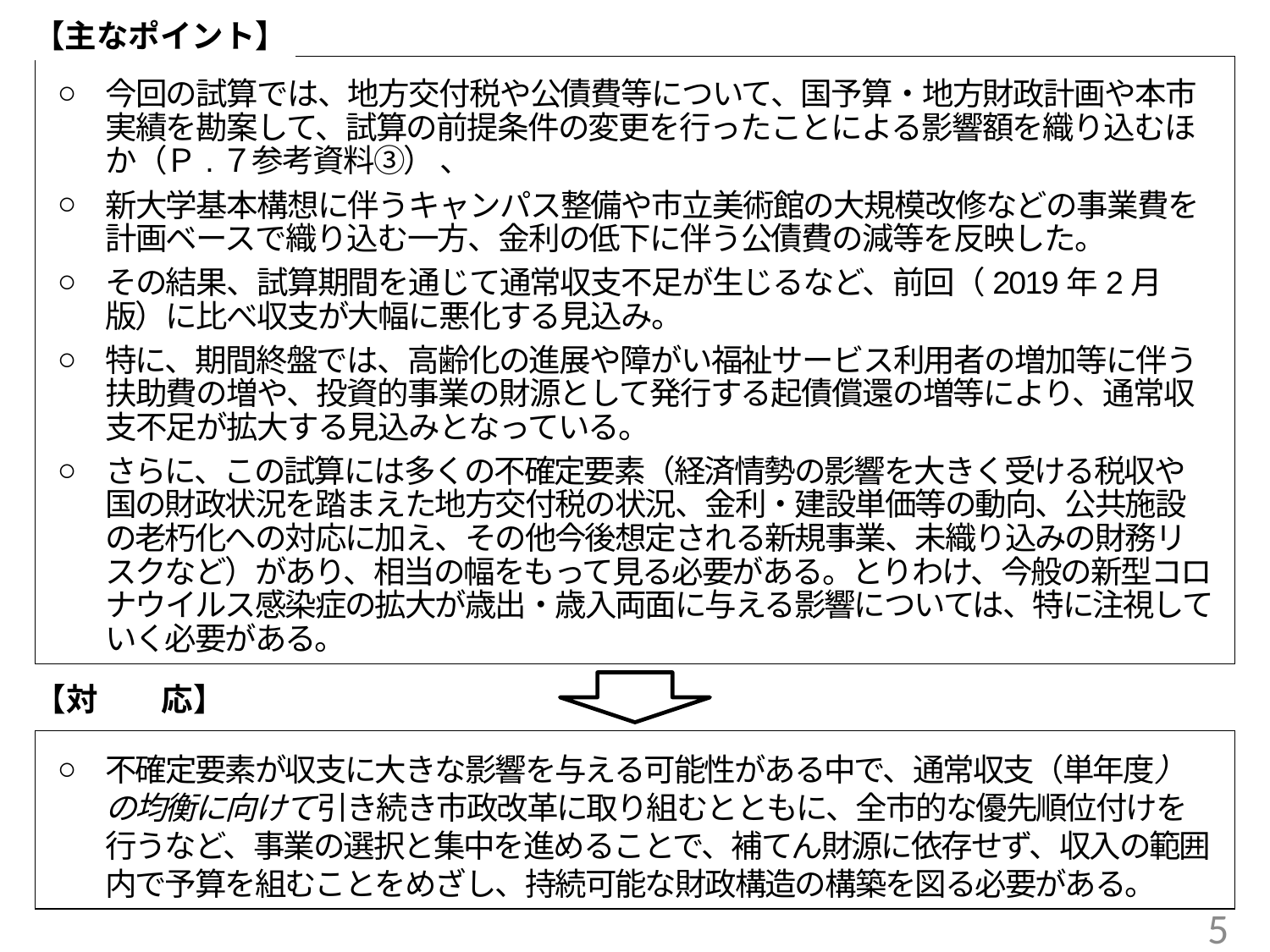

まとめ
【主なポイント】

今回の試算では、地方交付税や公債費等について、国予算・地方財政計画や本市実績を勘案して、試算の前提条件の変更を行ったことによる影響額を織り込むほか（Ｐ.７参考資料③） 、
新大学基本構想に伴うキャンパス整備や市立美術館の大規模改修などの事業費を計画ベースで織り込む一方、金利の低下に伴う公債費の減等を反映した。
その結果、試算期間を通じて通常収支不足が生じるなど、前回（2019年2月版）に比べ収支が大幅に悪化する見込み。
特に、期間終盤では、高齢化の進展や障がい福祉サービス利用者の増加等に伴う扶助費の増や、投資的事業の財源として発行する起債償還の増等により、通常収支不足が拡大する見込みとなっている。
さらに、この試算には多くの不確定要素（経済情勢の影響を大きく受ける税収や国の財政状況を踏まえた地方交付税の状況、金利・建設単価等の動向、公共施設の老朽化への対応に加え、その他今後想定される新規事業、未織り込みの財務リスクなど）があり、相当の幅をもって見る必要がある。とりわけ、今般の新型コロナウイルス感染症の拡大が歳出・歳入両面に与える影響については、特に注視していく必要がある。

【対　　応】

不確定要素が収支に大きな影響を与える可能性がある中で、通常収支（単年度）の均衡に向けて引き続き市政改革に取り組むとともに、全市的な優先順位付けを行うなど、事業の選択と集中を進めることで、補てん財源に依存せず、収入の範囲内で予算を組むことをめざし、持続可能な財政構造の構築を図る必要がある。
5